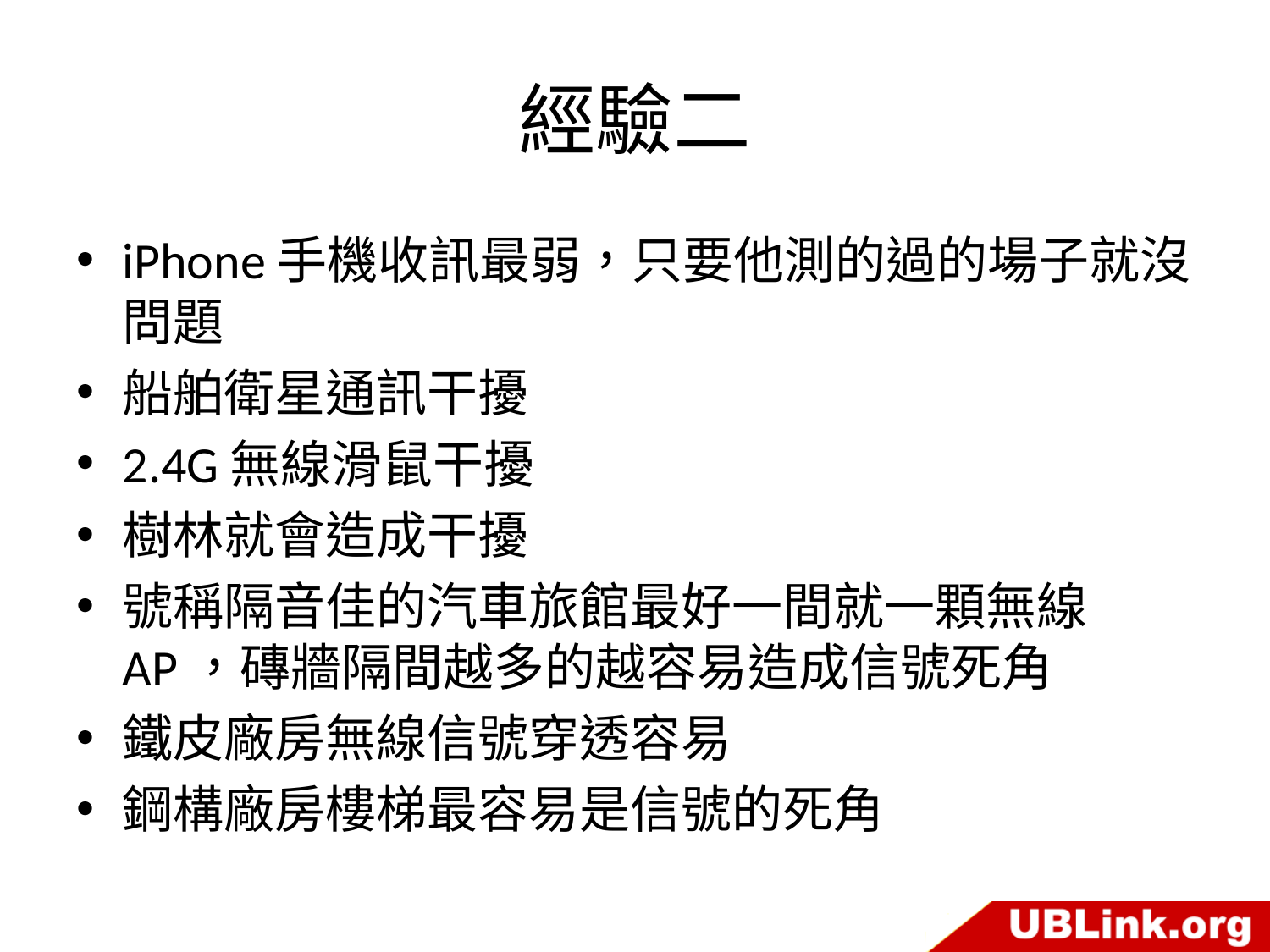

# 經驗二
iPhone手機收訊最弱，只要他測的過的場子就沒問題
船舶衛星通訊干擾
2.4G無線滑鼠干擾
樹林就會造成干擾
號稱隔音佳的汽車旅館最好一間就一顆無線AP，磚牆隔間越多的越容易造成信號死角
鐵皮廠房無線信號穿透容易
鋼構廠房樓梯最容易是信號的死角